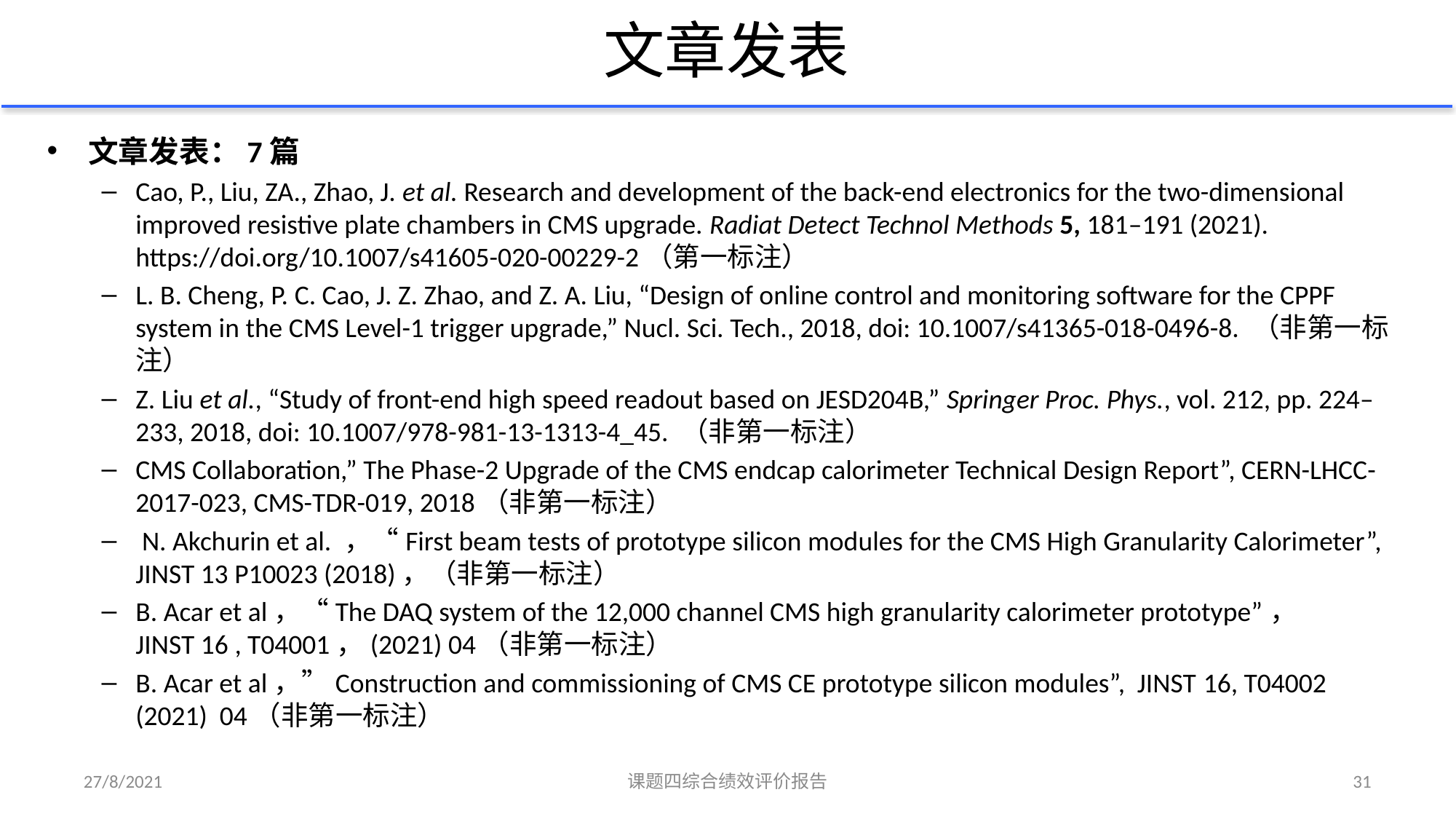

# 文章发表
文章发表：7篇
Cao, P., Liu, ZA., Zhao, J. et al. Research and development of the back-end electronics for the two-dimensional improved resistive plate chambers in CMS upgrade. Radiat Detect Technol Methods 5, 181–191 (2021). https://doi.org/10.1007/s41605-020-00229-2（第一标注）
L. B. Cheng, P. C. Cao, J. Z. Zhao, and Z. A. Liu, “Design of online control and monitoring software for the CPPF system in the CMS Level-1 trigger upgrade,” Nucl. Sci. Tech., 2018, doi: 10.1007/s41365-018-0496-8. （非第一标注）
Z. Liu et al., “Study of front-end high speed readout based on JESD204B,” Springer Proc. Phys., vol. 212, pp. 224–233, 2018, doi: 10.1007/978-981-13-1313-4_45. （非第一标注）
CMS Collaboration,” The Phase-2 Upgrade of the CMS endcap calorimeter Technical Design Report”, CERN-LHCC-2017-023, CMS-TDR-019, 2018（非第一标注）
 N. Akchurin et al. ，“First beam tests of prototype silicon modules for the CMS High Granularity Calorimeter”, JINST 13 P10023 (2018)，（非第一标注）
B. Acar et al，“The DAQ system of the 12,000 channel CMS high granularity calorimeter prototype”， JINST 16 , T04001，(2021) 04（非第一标注）
B. Acar et al，”Construction and commissioning of CMS CE prototype silicon modules”,  JINST 16, T04002 (2021)  04（非第一标注）

27/8/2021
课题四综合绩效评价报告
31